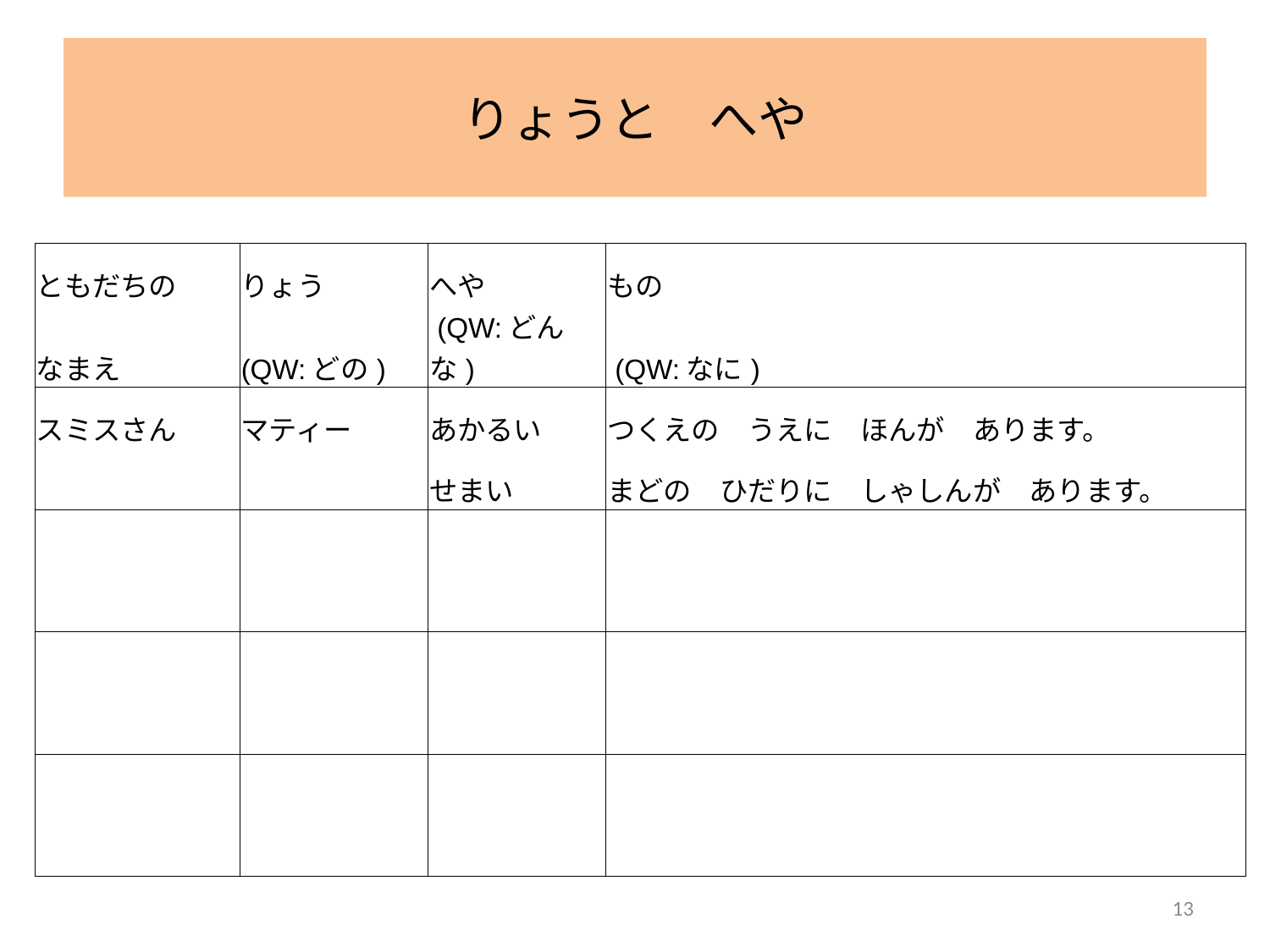

# りょうと　へや
| ともだちの | りょう | へや | もの |
| --- | --- | --- | --- |
| なまえ | (QW:どの) | (QW:どんな) | (QW:なに) |
| スミスさん | マティー | あかるい | つくえの　うえに　ほんが　あります。 |
|  |  | せまい | まどの　ひだりに　しゃしんが　あります。 |
|  |  |  |  |
|  |  |  |  |
|  |  |  |  |
|  |  |  |  |
|  |  |  |  |
|  |  |  |  |
13